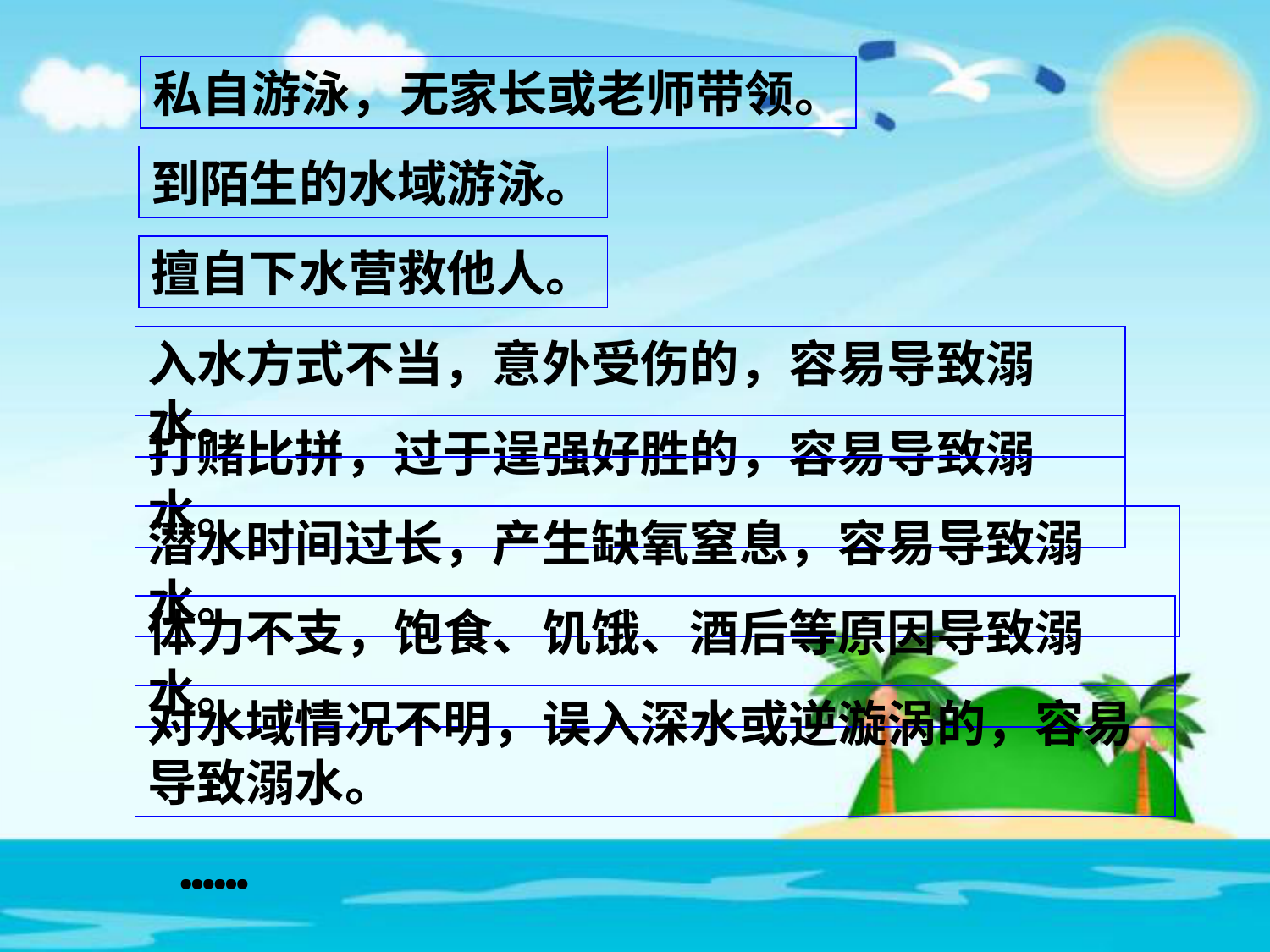

私自游泳，无家长或老师带领。
到陌生的水域游泳。
擅自下水营救他人。
入水方式不当，意外受伤的，容易导致溺水。
打赌比拼，过于逞强好胜的，容易导致溺水。
潜水时间过长，产生缺氧窒息，容易导致溺水。
体力不支，饱食、饥饿、酒后等原因导致溺水。
对水域情况不明，误入深水或逆漩涡的，容易导致溺水。
……